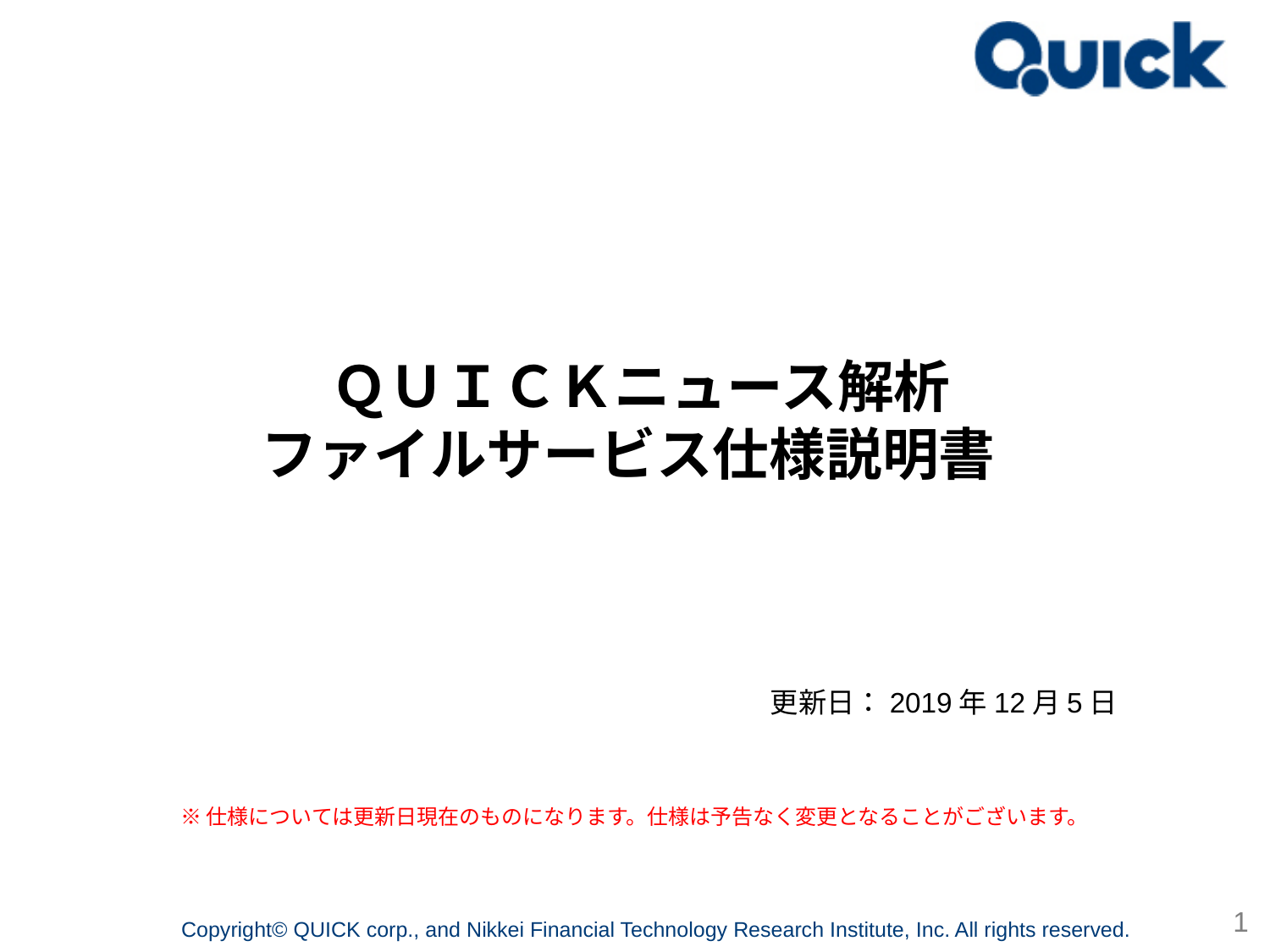

ＱＵＩＣＫニュース解析
ファイルサービス仕様説明書
更新日：2019年12月5日
※仕様については更新日現在のものになります。仕様は予告なく変更となることがございます。
1